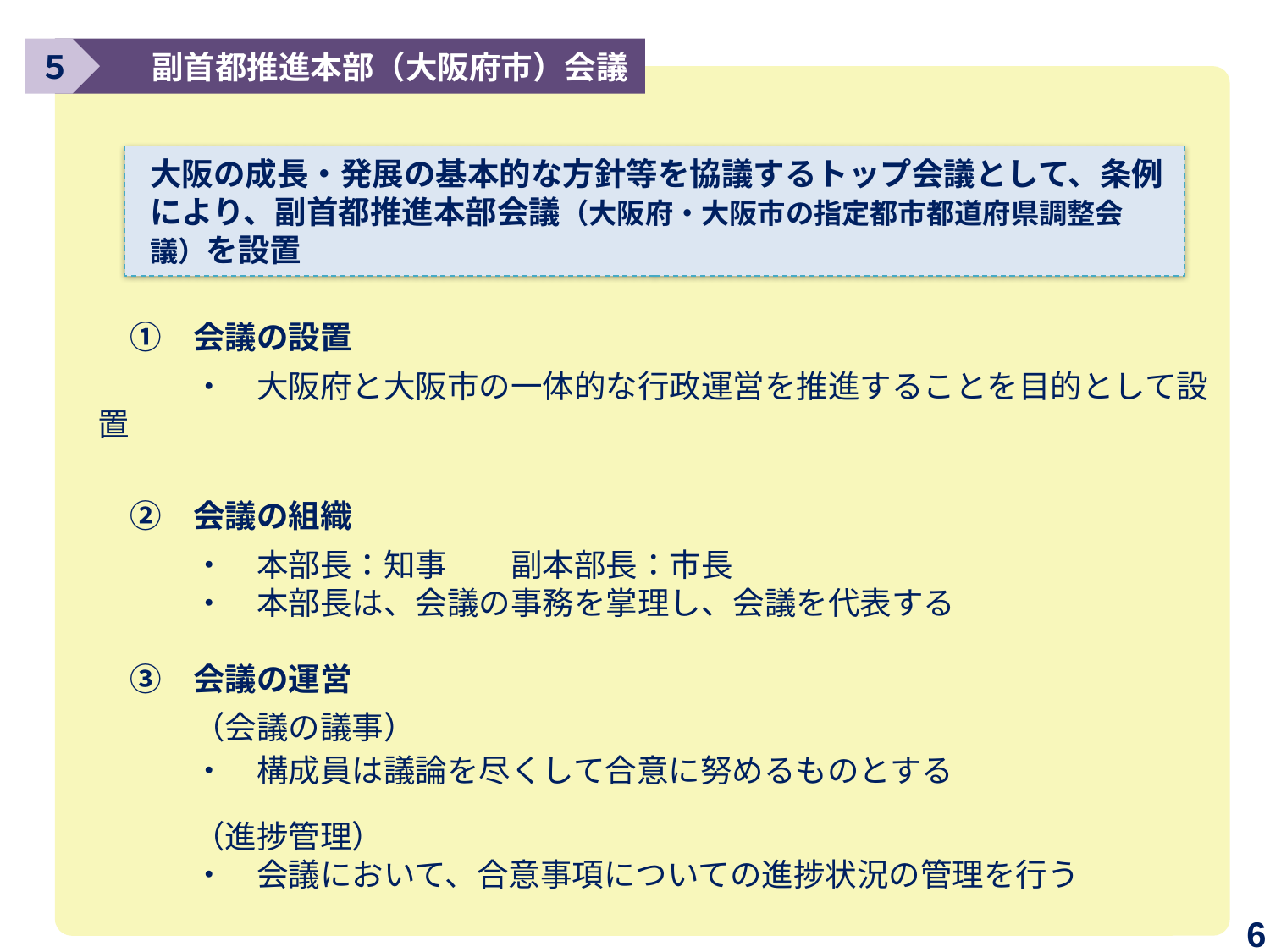

５
　　　副首都推進本部（大阪府市）会議

　①　会議の設置
　　　・　大阪府と大阪市の一体的な行政運営を推進することを目的として設置

　②　会議の組織
　　　・　本部長：知事　　副本部長：市長
　　　・　本部長は、会議の事務を掌理し、会議を代表する

　③　会議の運営
　　　（会議の議事）
　　　・　構成員は議論を尽くして合意に努めるものとする

　　　（進捗管理）
　　　・　会議において、合意事項についての進捗状況の管理を行う

大阪の成長・発展の基本的な方針等を協議するトップ会議として、条例により、副首都推進本部会議（大阪府・大阪市の指定都市都道府県調整会議）を設置
 6